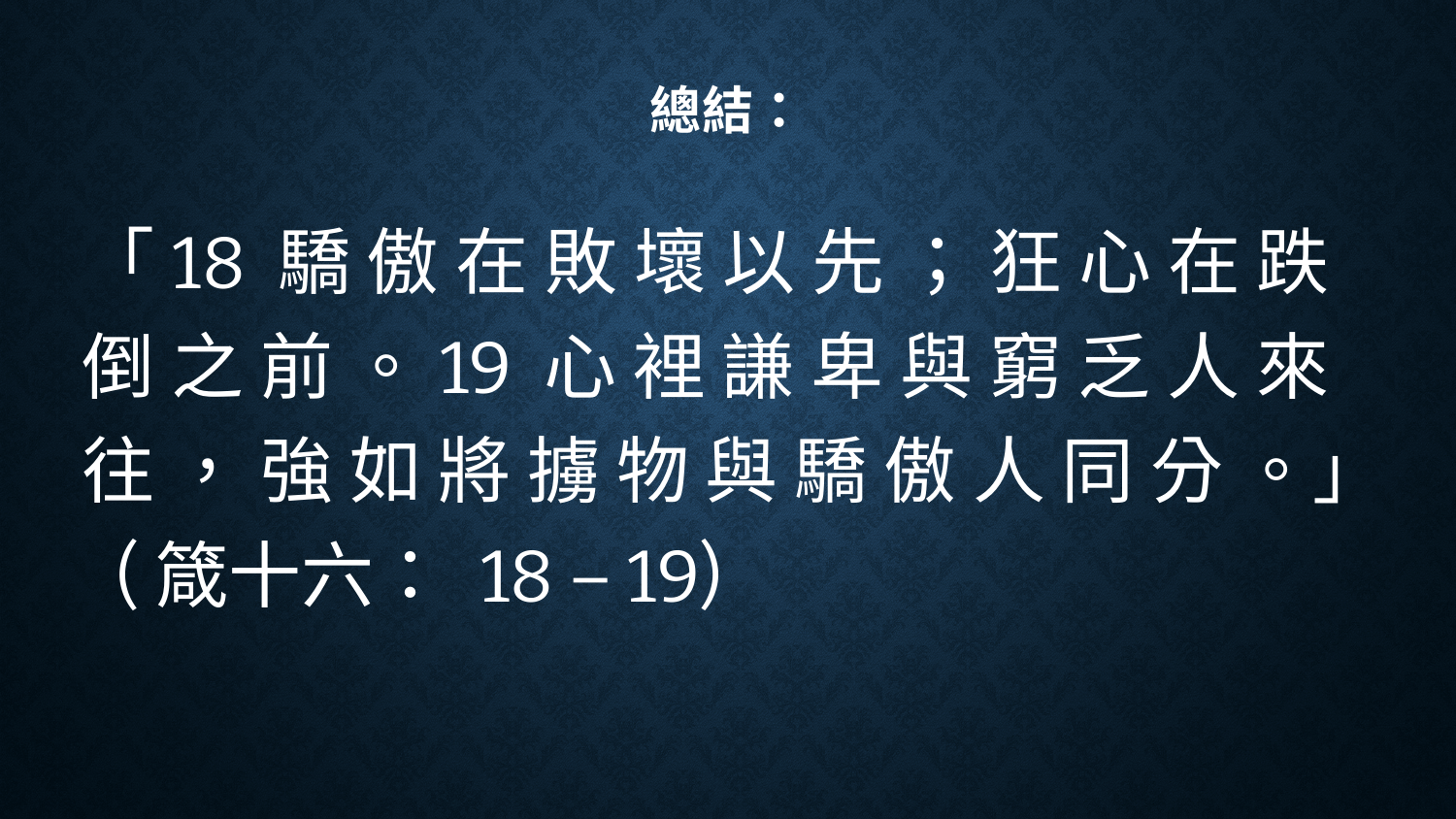

# 總結：
「18 驕 傲 在 敗 壞 以 先 ； 狂 心 在 跌 倒 之 前 。19 心 裡 謙 卑 與 窮 乏 人 來 往 ， 強 如 將 擄 物 與 驕 傲 人 同 分 。」  (箴十六： 18 – 19)